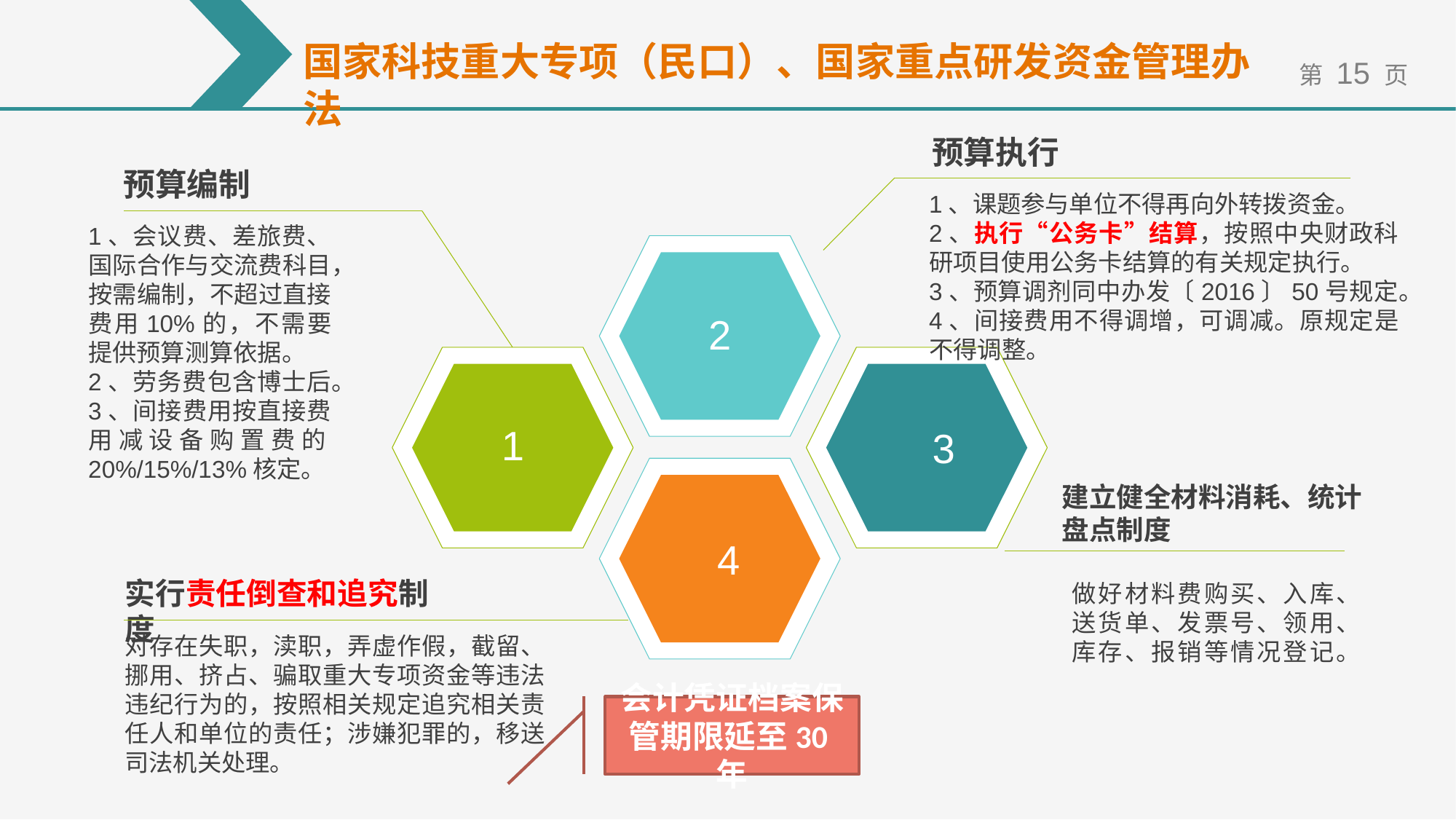

国家科技重大专项（民口）、国家重点研发资金管理办法
预算执行
预算编制
1、课题参与单位不得再向外转拨资金。
2、执行“公务卡”结算，按照中央财政科研项目使用公务卡结算的有关规定执行。
3、预算调剂同中办发〔2016〕50号规定。
4、间接费用不得调增，可调减。原规定是不得调整。
1、会议费、差旅费、国际合作与交流费科目，按需编制，不超过直接费用10%的，不需要提供预算测算依据。
2、劳务费包含博士后。
3、间接费用按直接费用减设备购置费的20%/15%/13%核定。

2

1

3

4
建立健全材料消耗、统计盘点制度
实行责任倒查和追究制度
做好材料费购买、入库、送货单、发票号、领用、库存、报销等情况登记。
对存在失职，渎职，弄虚作假，截留、挪用、挤占、骗取重大专项资金等违法违纪行为的，按照相关规定追究相关责任人和单位的责任；涉嫌犯罪的，移送司法机关处理。
会计凭证档案保管期限延至30年